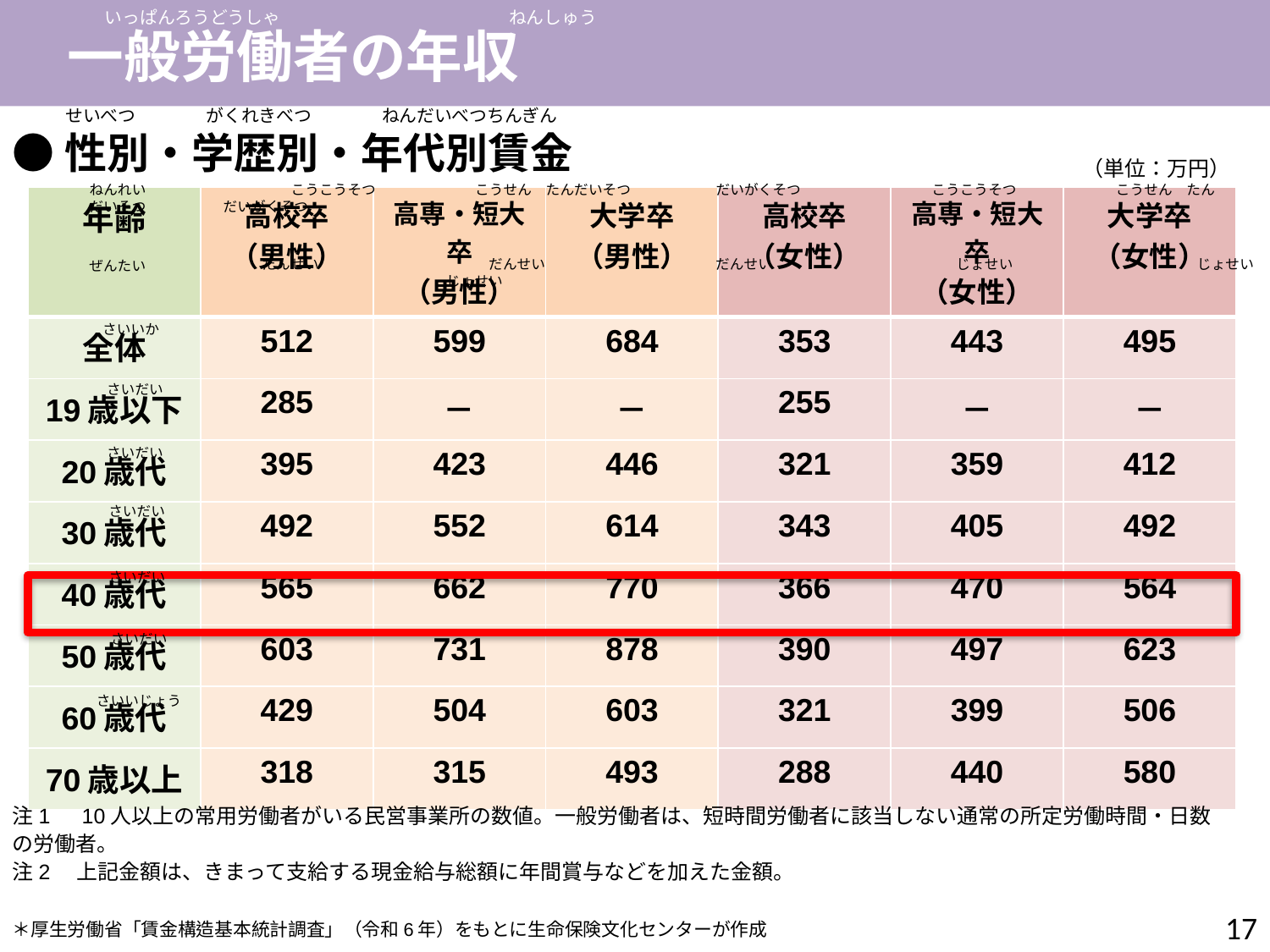

いっぱんろうどうしゃ　　　　　　　　　　　　　ねんしゅう
一般労働者の年収
せいべつ　　　　がくれきべつ　　　　ねんだいべつちんぎん
●性別・学歴別・年代別賃金
（単位：万円）
ねんれい　　　　　　　　　　 こうこうそつ　　　　　　　こうせん　たんだいそつ　　　　　　だいがくそつ　　　　　　　　　 こうこうそつ　　　　　　　こうせん　たんだいそつ　　　　　  だいがくそつ
| 年齢 | 高校卒 （男性） | 高専・短大卒 （男性） | 大学卒 （男性） | 高校卒 （女性） | 高専・短大卒 （女性） | 大学卒 （女性） |
| --- | --- | --- | --- | --- | --- | --- |
| 全体 | 512 | 599 | 684 | 353 | 443 | 495 |
| 19歳以下 | 285 | － | － | 255 | － | － |
| 20歳代 | 395 | 423 | 446 | 321 | 359 | 412 |
| 30歳代 | 492 | 552 | 614 | 343 | 405 | 492 |
| 40歳代 | 565 | 662 | 770 | 366 | 470 | 564 |
| 50歳代 | 603 | 731 | 878 | 390 | 497 | 623 |
| 60歳代 | 429 | 504 | 603 | 321 | 399 | 506 |
| 70歳以上 | 318 | 315 | 493 | 288 | 440 | 580 |
だんせい　　　　　　　　　　　　だんせい　　　　　　　　　　　　だんせい　　　　　　　　　　　　　じょせい　　　　　　　　　　　　　じょせい　　　　　　　　　　　　　じょせい
ぜんたい
さいいか
さいだい
さいだい
さいだい
さいだい

さいだい
さいいじょう
注1　10人以上の常用労働者がいる民営事業所の数値。一般労働者は、短時間労働者に該当しない通常の所定労働時間・日数の労働者。
注2　上記金額は、きまって支給する現金給与総額に年間賞与などを加えた金額。
17
＊厚生労働省「賃金構造基本統計調査」（令和6年）をもとに生命保険文化センターが作成